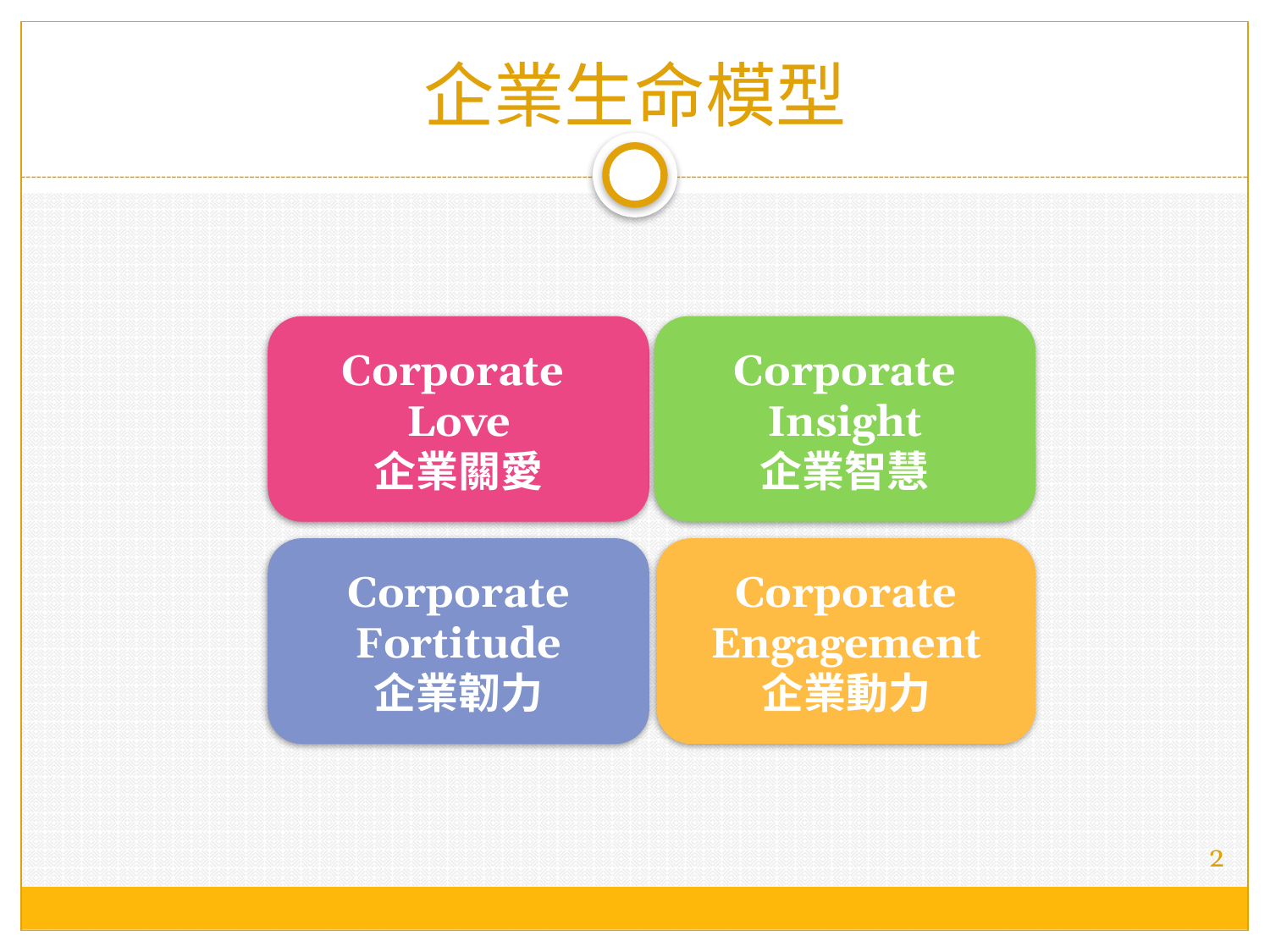

# 企業生命模型
Corporate
Love
企業關愛
Corporate Insight
企業智慧
Corporate Fortitude
企業韌力
Corporate Engagement
企業動力
2